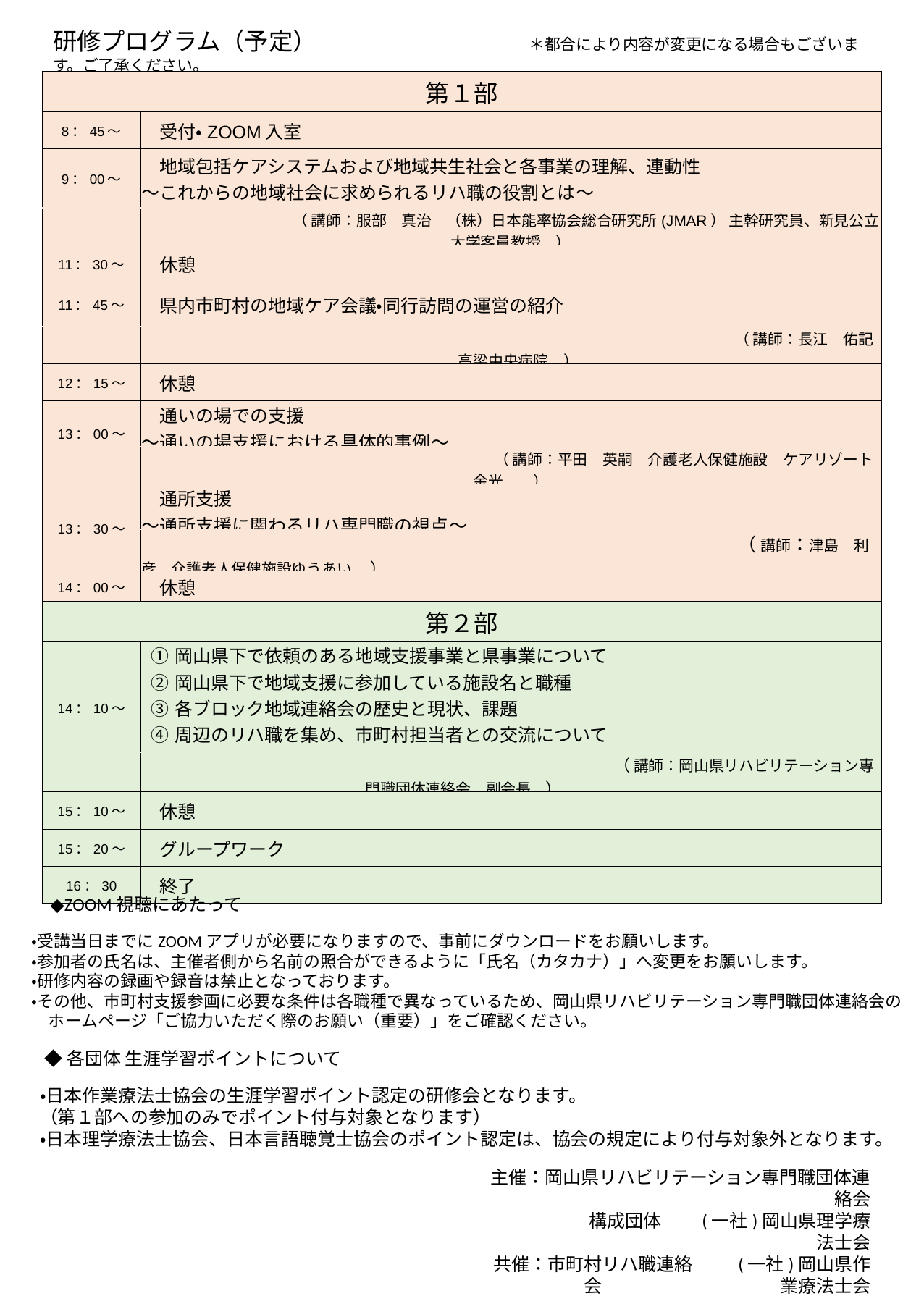

研修プログラム（予定）　　　　　　　　　　＊都合により内容が変更になる場合もございます。ご了承ください。
| 第１部 |  |
| --- | --- |
| 8：45～ | 受付・ZOOM入室 |
| 9：00～ | 地域包括ケアシステムおよび地域共生社会と各事業の理解、連動性 〜これからの地域社会に求められるリハ職の役割とは〜 |
|  | （ 講師：服部　真治　（株）日本能率協会総合研究所(JMAR） 主幹研究員、新見公立大学客員教授　） |
| 11：30～ | 休憩 |
| 11：45～ | 県内市町村の地域ケア会議・同行訪問の運営の紹介 |
|  | （ 講師：長江　佑記　高梁中央病院　） |
| 12：15～ | 休憩 |
| 13：00～ | 通いの場での支援 〜通いの場支援における具体的事例〜 |
|  | （ 講師：平田　英嗣　介護老人保健施設　ケアリゾート金光　　） |
| 13：30〜 | 通所支援　 〜通所支援に関わるリハ専門職の視点〜 |
|  | （ 講師：津島　利彦　介護老人保健施設ゆうあい　 ） |
| 14：00～ | 休憩 |
| 第２部 |  |
| 14：10～ | ①岡山県下で依頼のある地域支援事業と県事業について ②岡山県下で地域支援に参加している施設名と職種 ③各ブロック地域連絡会の歴史と現状、課題 ④周辺のリハ職を集め、市町村担当者との交流について ⑤リーダー・サブリーダーに必要な視点 |
|  | （ 講師：岡山県リハビリテーション専門職団体連絡会　副会長　） |
| 15：10〜 | 休憩 |
| 15：20〜 | グループワーク |
| 16：30 | 終了 |
◆ZOOM視聴にあたって
・受講当日までにZOOMアプリが必要になりますので、事前にダウンロードをお願いします。
・参加者の氏名は、主催者側から名前の照合ができるように「氏名（カタカナ）」へ変更をお願いします。
・研修内容の録画や録音は禁止となっております。
・その他、市町村支援参画に必要な条件は各職種で異なっているため、岡山県リハビリテーション専門職団体連絡会の
　ホームページ「ご協力いただく際のお願い（重要）」をご確認ください。
◆各団体 生涯学習ポイントについて
・日本作業療法士協会の生涯学習ポイント認定の研修会となります。
（第１部への参加のみでポイント付与対象となります）
・日本理学療法士協会、日本言語聴覚士協会のポイント認定は、協会の規定により付与対象外となります。
主催：岡山県リハビリテーション専門職団体連絡会
　　　　　構成団体　　(一社)岡山県理学療法士会
　　　　　　　　　　　　　(一社)岡山県作業療法士会
　　　　　　　　　　　　　(一社)岡山県言語聴覚士会
共催：市町村リハ職連絡会